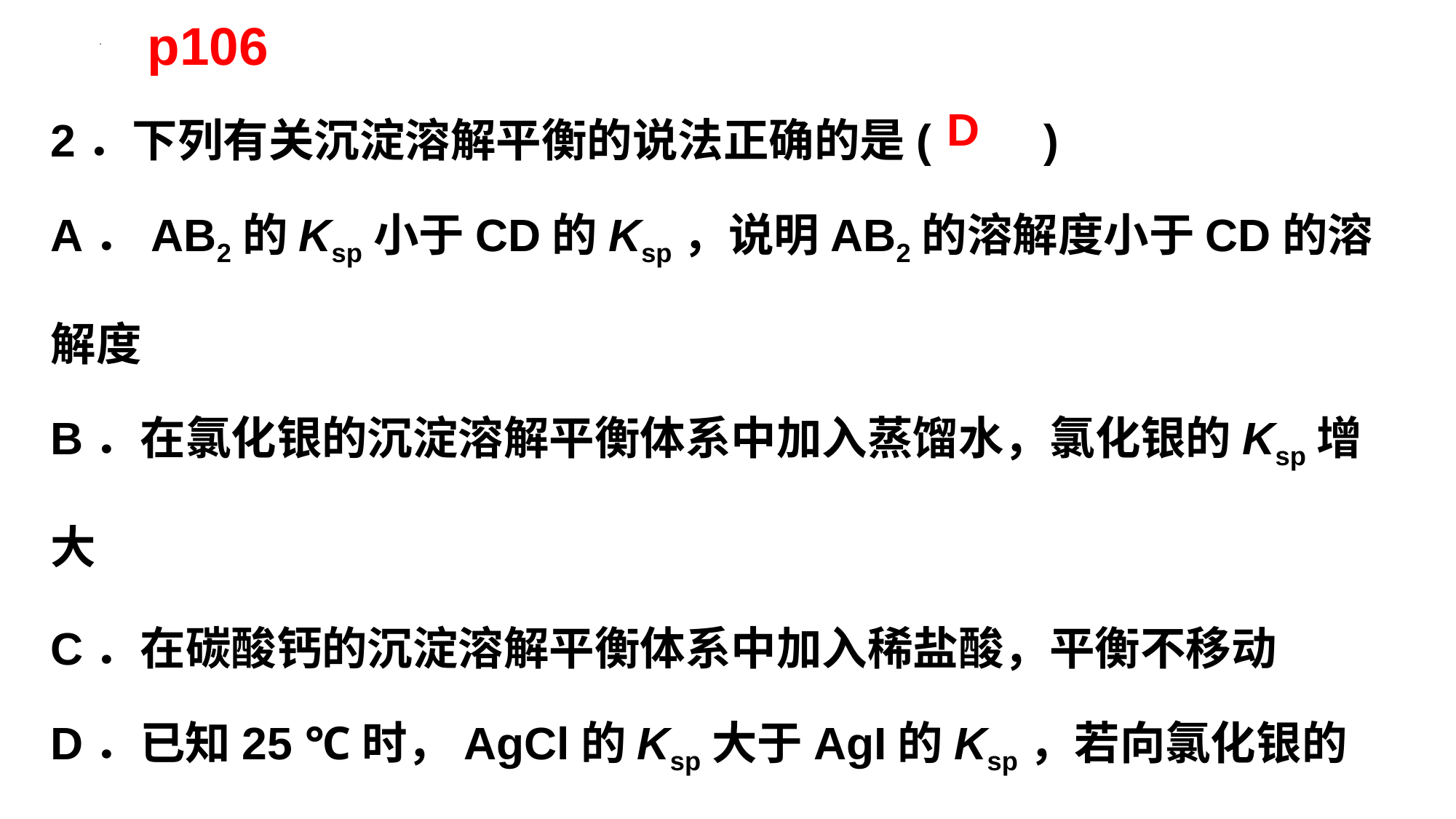

p106
2．下列有关沉淀溶解平衡的说法正确的是(　　)
A．AB2的Ksp小于CD的Ksp，说明AB2的溶解度小于CD的溶解度
B．在氯化银的沉淀溶解平衡体系中加入蒸馏水，氯化银的Ksp增大
C．在碳酸钙的沉淀溶解平衡体系中加入稀盐酸，平衡不移动
D．已知25 ℃时，AgCl的Ksp大于AgI的Ksp，若向氯化银的沉淀溶解平衡体系中加入足量碘化钾固体，则有黄色沉淀生成

D